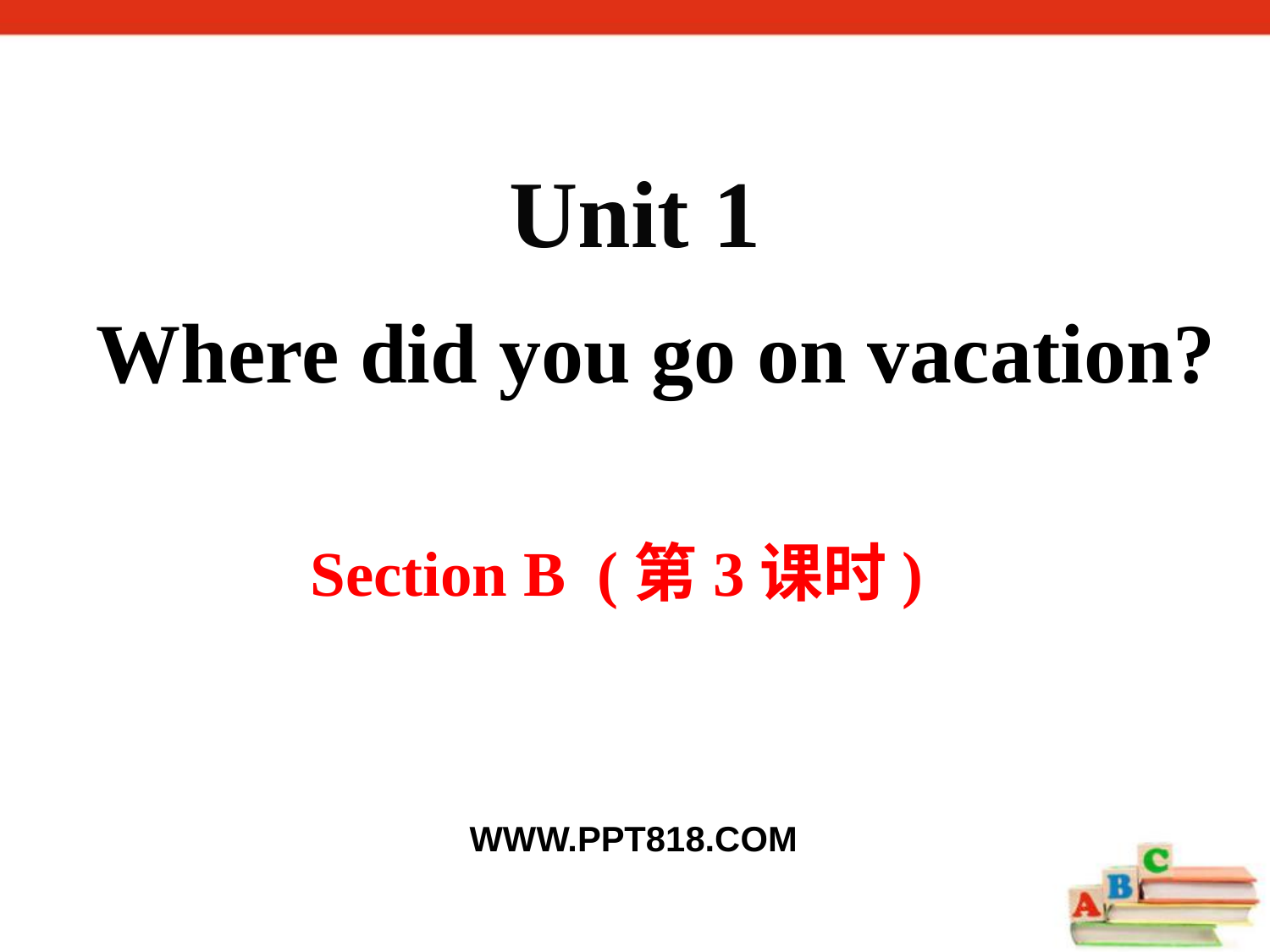

Unit 1
  Where did you go on vacation?
Section B  (第3课时)
WWW.PPT818.COM